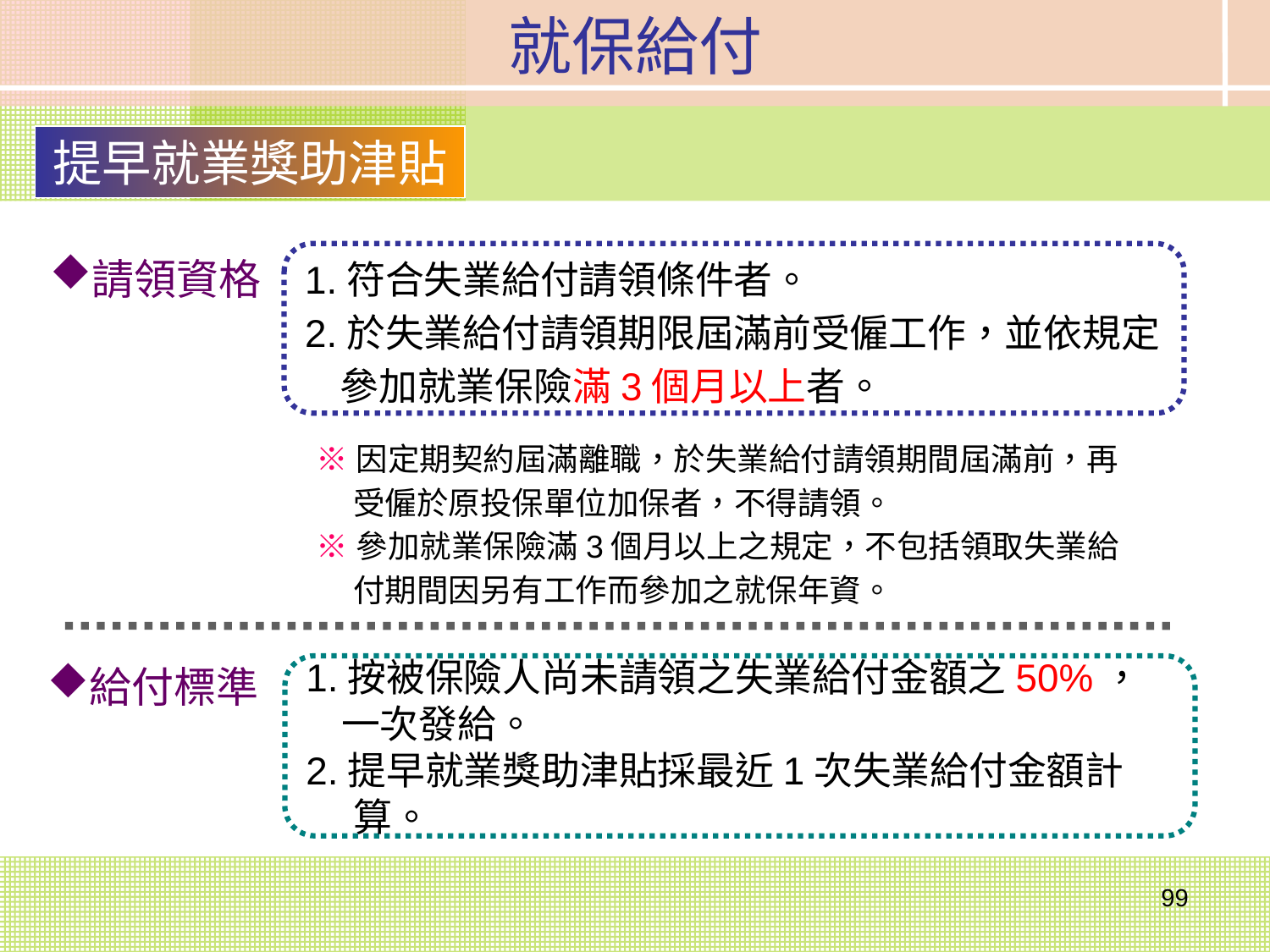

就保給付

提早就業獎助津貼
請領資格
1.符合失業給付請領條件者。
2.於失業給付請領期限屆滿前受僱工作，並依規定
   參加就業保險滿3個月以上者。
※因定期契約屆滿離職，於失業給付請領期間屆滿前，再
    受僱於原投保單位加保者，不得請領。
※參加就業保險滿3個月以上之規定，不包括領取失業給
    付期間因另有工作而參加之就保年資。

給付標準
1.按被保險人尚未請領之失業給付金額之50%，
   一次發給。
2.提早就業獎助津貼採最近1次失業給付金額計算。
99